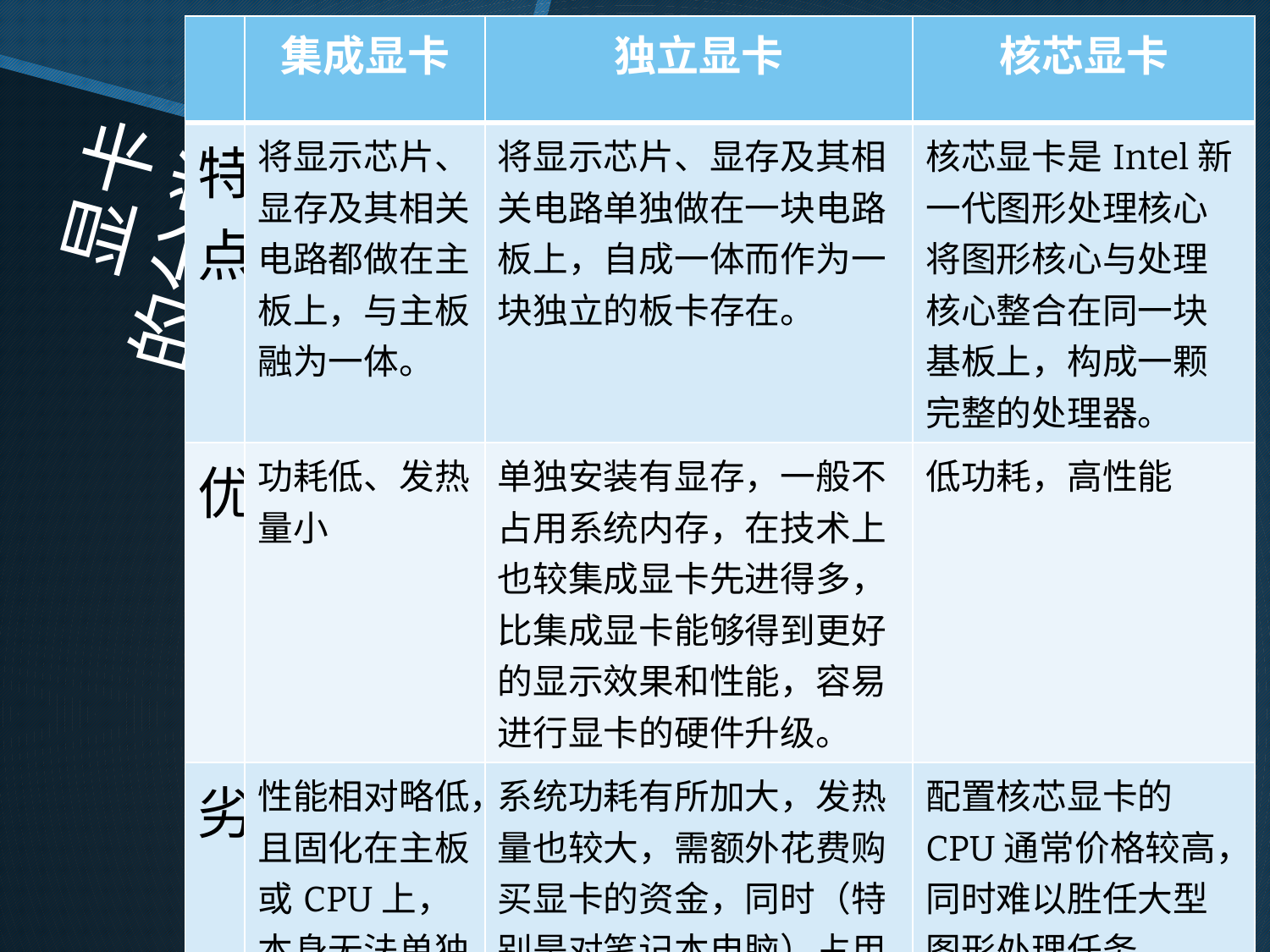

|  | 集成显卡 | 独立显卡 | 核芯显卡 |
| --- | --- | --- | --- |
| 特点 | 将显示芯片、显存及其相关电路都做在主板上，与主板融为一体。 | 将显示芯片、显存及其相关电路单独做在一块电路板上，自成一体而作为一块独立的板卡存在。 | 核芯显卡是Intel新一代图形处理核心将图形核心与处理核心整合在同一块基板上，构成一颗完整的处理器。 |
| 优 | 功耗低、发热量小 | 单独安装有显存，一般不占用系统内存，在技术上也较集成显卡先进得多，比集成显卡能够得到更好的显示效果和性能，容易进行显卡的硬件升级。 | 低功耗，高性能 |
| 劣 | 性能相对略低，且固化在主板或CPU上，本身无法单独更换。 | 系统功耗有所加大，发热量也较大，需额外花费购买显卡的资金，同时（特别是对笔记本电脑）占用更多空间。 | 配置核芯显卡的CPU通常价格较高，同时难以胜任大型图形处理任务。 |
# 显卡 的分类